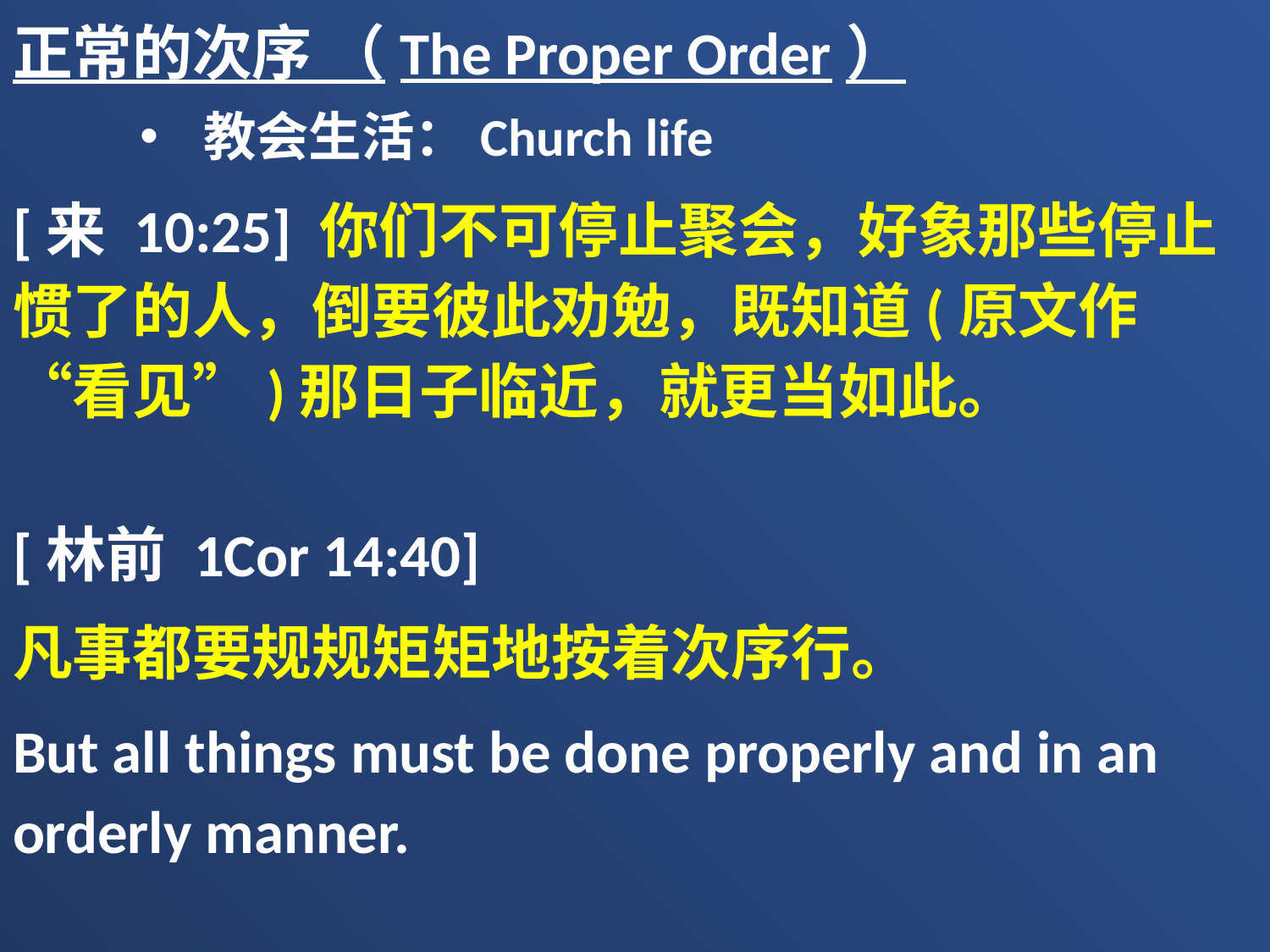

正常的次序 （The Proper Order）
教会生活：Church life
[来 10:25] 你们不可停止聚会，好象那些停止惯了的人，倒要彼此劝勉，既知道(原文作“看见”)那日子临近，就更当如此。

[林前 1Cor 14:40]
凡事都要规规矩矩地按着次序行。
But all things must be done properly and in an orderly manner.